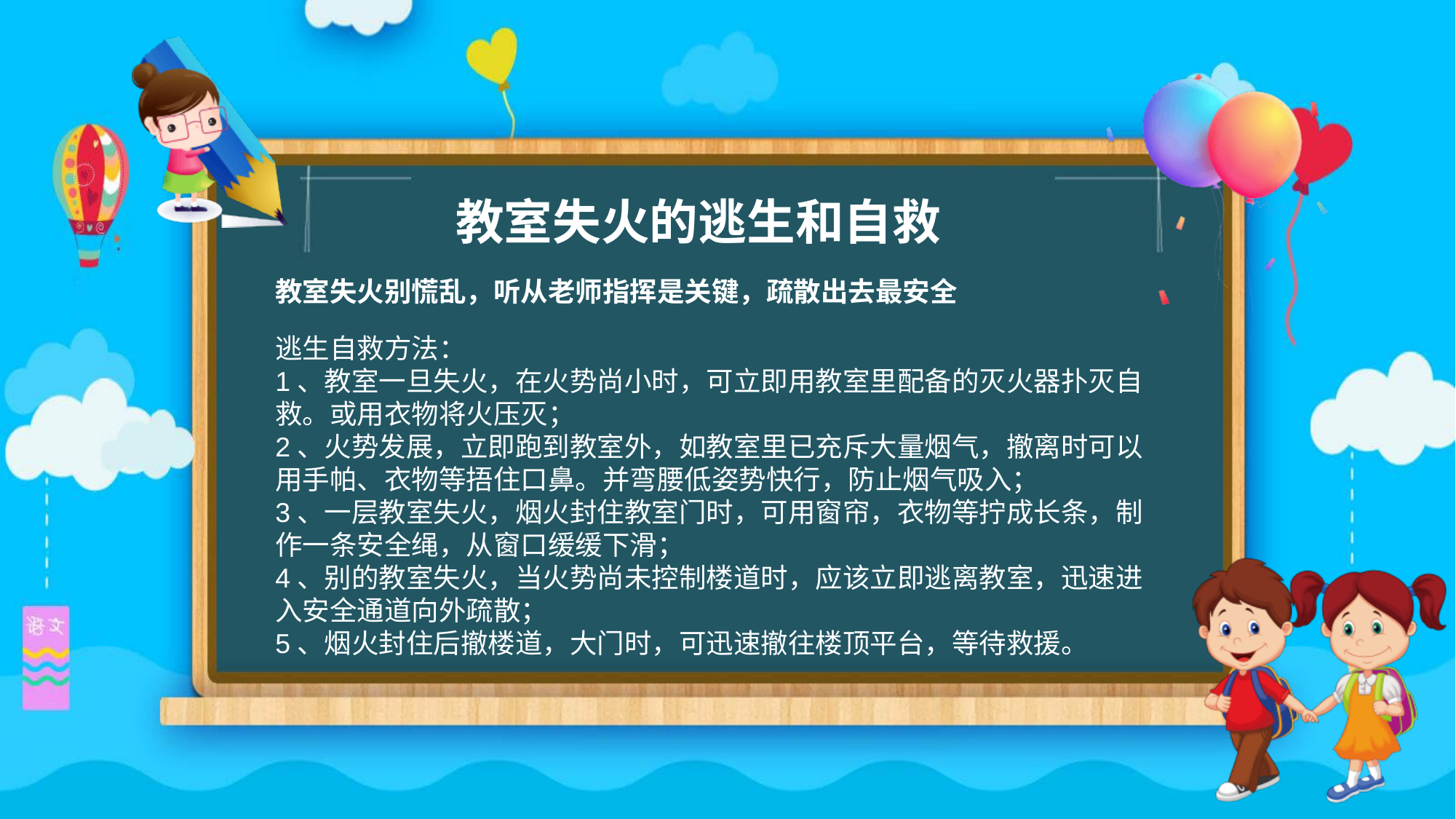

教室失火的逃生和自救
教室失火别慌乱，听从老师指挥是关键，疏散出去最安全
逃生自救方法：
1、教室一旦失火，在火势尚小时，可立即用教室里配备的灭火器扑灭自救。或用衣物将火压灭；
2、火势发展，立即跑到教室外，如教室里已充斥大量烟气，撤离时可以用手帕、衣物等捂住口鼻。并弯腰低姿势快行，防止烟气吸入；
3、一层教室失火，烟火封住教室门时，可用窗帘，衣物等拧成长条，制作一条安全绳，从窗口缓缓下滑；
4、别的教室失火，当火势尚未控制楼道时，应该立即逃离教室，迅速进入安全通道向外疏散；
5、烟火封住后撤楼道，大门时，可迅速撤往楼顶平台，等待救援。